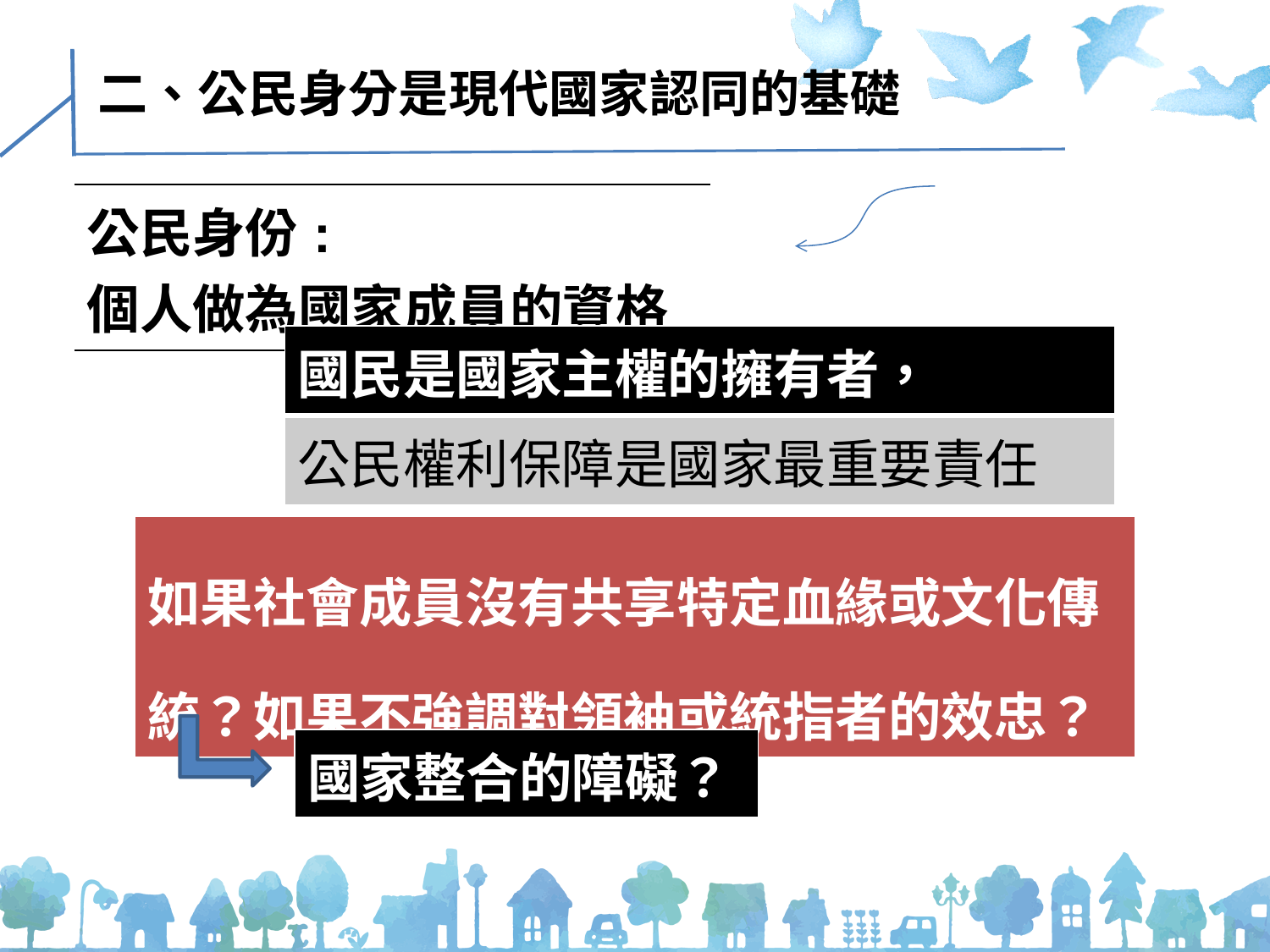

# 二、公民身分是現代國家認同的基礎
| 公民身份: 個人做為國家成員的資格 |
| --- |
| 國民是國家主權的擁有者， |
| --- |
| 公民權利保障是國家最重要責任 |
| 如果社會成員沒有共享特定血緣或文化傳統？如果不強調對領袖或統指者的效忠？ |
| --- |

| 國家整合的障礙？ |
| --- |